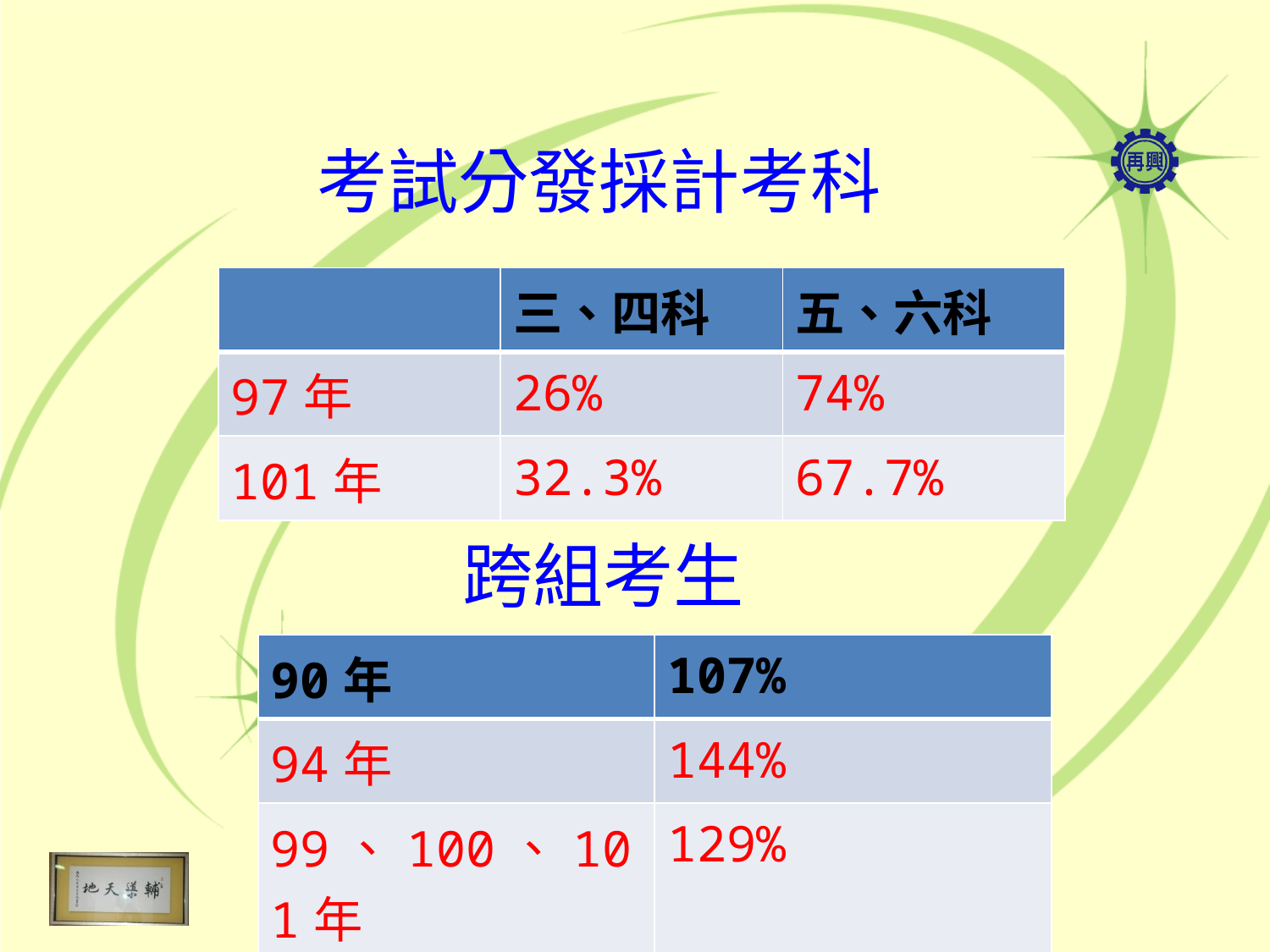

# 考試分發採計考科
|  | 三、四科 | 五、六科 |
| --- | --- | --- |
| 97年 | 26% | 74% |
| 101年 | 32.3% | 67.7% |
跨組考生
| 90年 | 107% |
| --- | --- |
| 94年 | 144% |
| 99、100、101年 | 129% |